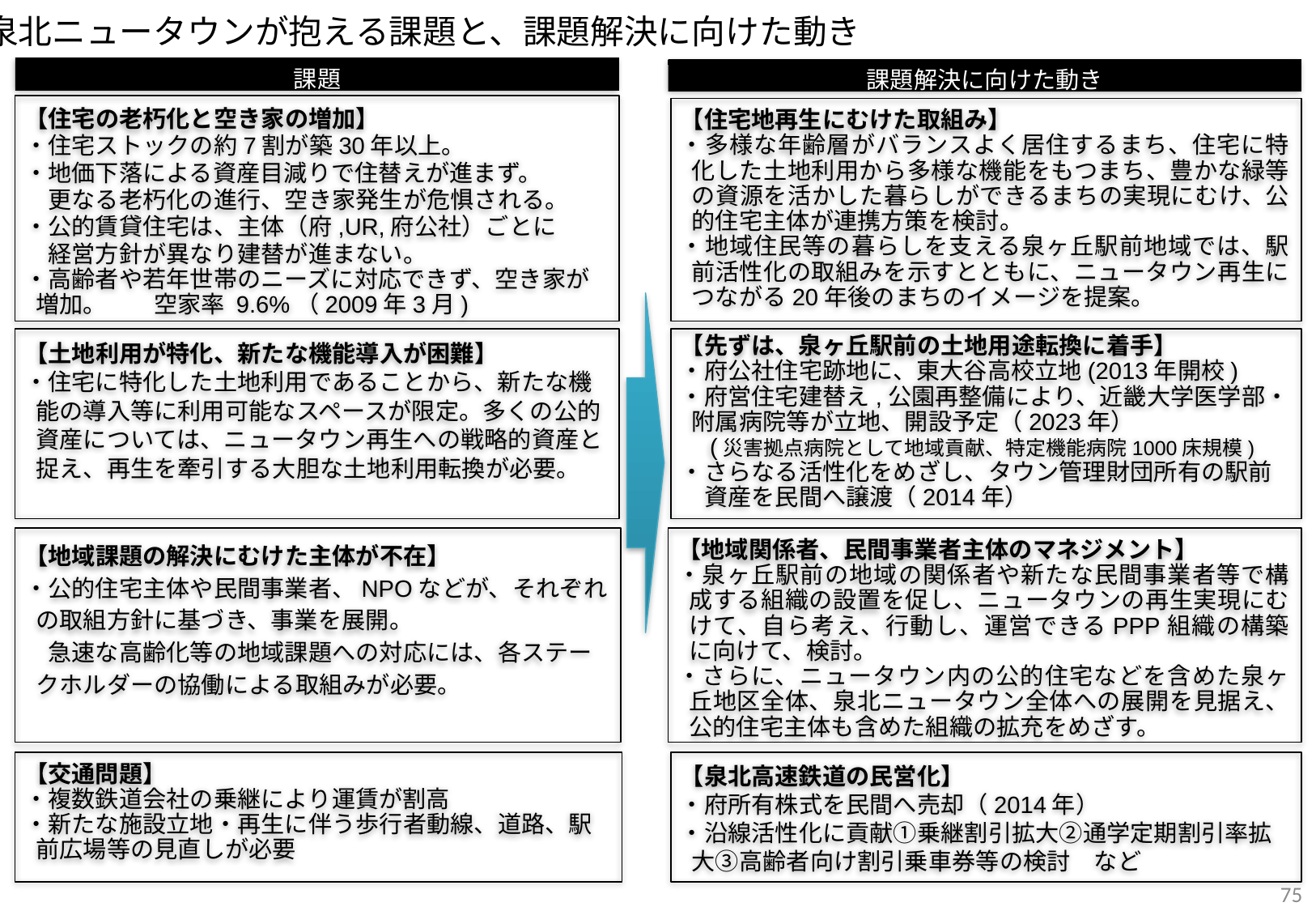

泉北ニュータウンが抱える課題と、課題解決に向けた動き
　課題
課題解決に向けた動き
【住宅の老朽化と空き家の増加】
・住宅ストックの約7割が築30年以上。
・地価下落による資産目減りで住替えが進まず。
　更なる老朽化の進行、空き家発生が危惧される。
・公的賃貸住宅は、主体（府,UR,府公社）ごとに
　経営方針が異なり建替が進まない。
・高齢者や若年世帯のニーズに対応できず、空き家が増加。　　空家率 9.6%（2009年3月)
【住宅地再生にむけた取組み】
・多様な年齢層がバランスよく居住するまち、住宅に特化した土地利用から多様な機能をもつまち、豊かな緑等の資源を活かした暮らしができるまちの実現にむけ、公的住宅主体が連携方策を検討。
・地域住民等の暮らしを支える泉ヶ丘駅前地域では、駅前活性化の取組みを示すとともに、ニュータウン再生につながる20年後のまちのイメージを提案。

【土地利用が特化、新たな機能導入が困難】
・住宅に特化した土地利用であることから、新たな機能の導入等に利用可能なスペースが限定。多くの公的資産については、ニュータウン再生への戦略的資産と捉え、再生を牽引する大胆な土地利用転換が必要。
【先ずは、泉ヶ丘駅前の土地用途転換に着手】
・府公社住宅跡地に、東大谷高校立地(2013年開校)
・府営住宅建替え,公園再整備により、近畿大学医学部・附属病院等が立地、開設予定（2023年）
　(災害拠点病院として地域貢献、特定機能病院1000床規模)
・さらなる活性化をめざし、タウン管理財団所有の駅前
　資産を民間へ譲渡（2014年）

【地域課題の解決にむけた主体が不在】
・公的住宅主体や民間事業者、NPOなどが、それぞれの取組方針に基づき、事業を展開。
　急速な高齢化等の地域課題への対応には、各ステークホルダーの協働による取組みが必要。

【地域関係者、民間事業者主体のマネジメント】
・泉ヶ丘駅前の地域の関係者や新たな民間事業者等で構成する組織の設置を促し、ニュータウンの再生実現にむけて、自ら考え、行動し、運営できるPPP組織の構築に向けて、検討。
・さらに、ニュータウン内の公的住宅などを含めた泉ヶ丘地区全体、泉北ニュータウン全体への展開を見据え、公的住宅主体も含めた組織の拡充をめざす。

【交通問題】
・複数鉄道会社の乗継により運賃が割高
・新たな施設立地・再生に伴う歩行者動線、道路、駅前広場等の見直しが必要
【泉北高速鉄道の民営化】
・府所有株式を民間へ売却（2014年）
・沿線活性化に貢献①乗継割引拡大②通学定期割引率拡大③高齢者向け割引乗車券等の検討　など
75